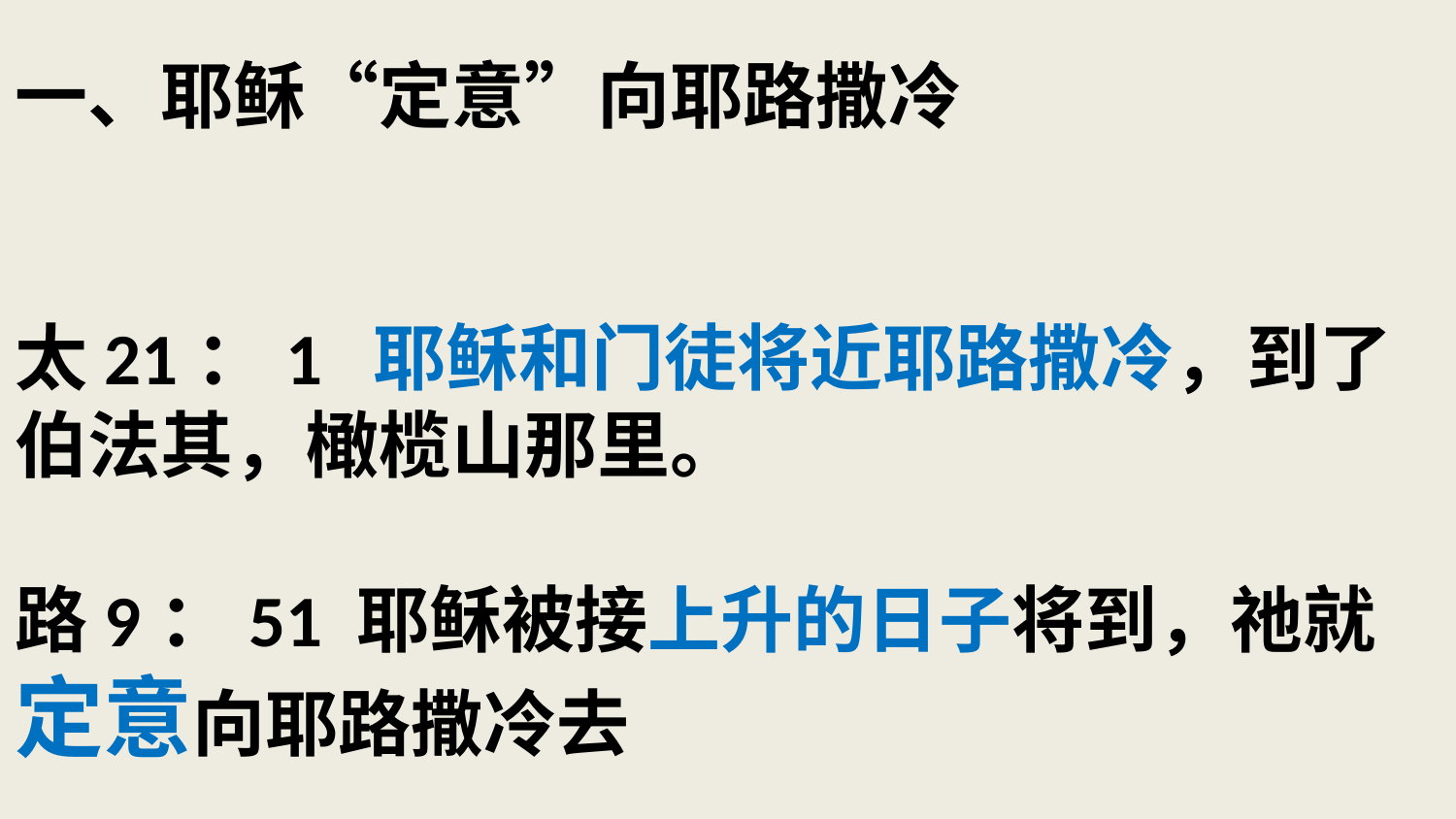

# 一、耶稣“定意”向耶路撒冷 太21：1  耶稣和门徒将近耶路撒冷，到了伯法其，橄榄山那里。 路9：51 耶稣被接上升的日子将到，祂就定意向耶路撒冷去